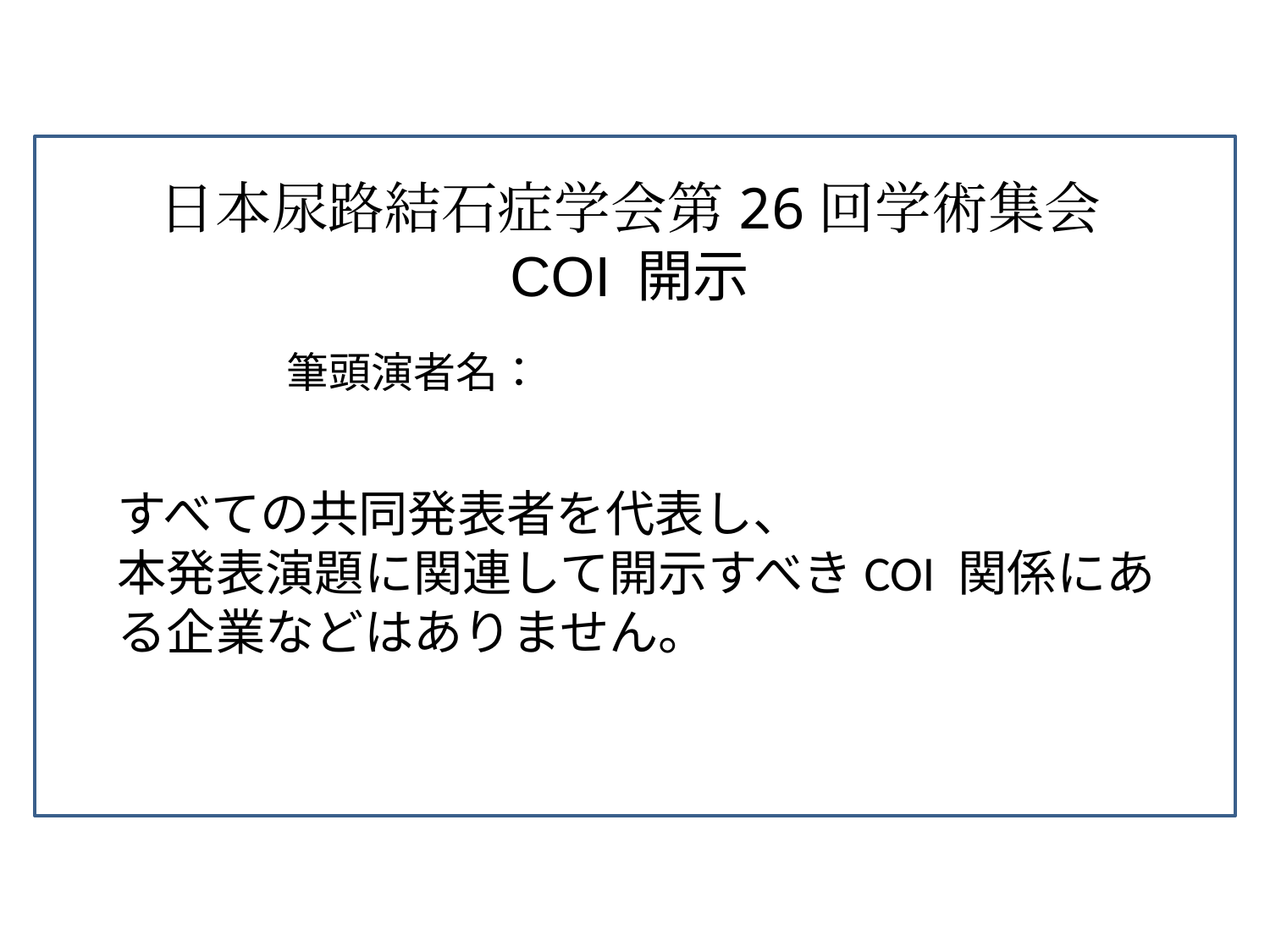

日本尿路結石症学会第26回学術集会
COI 開示
	筆頭演者名：
すべての共同発表者を代表し、
本発表演題に関連して開示すべきCOI 関係にある企業などはありません。